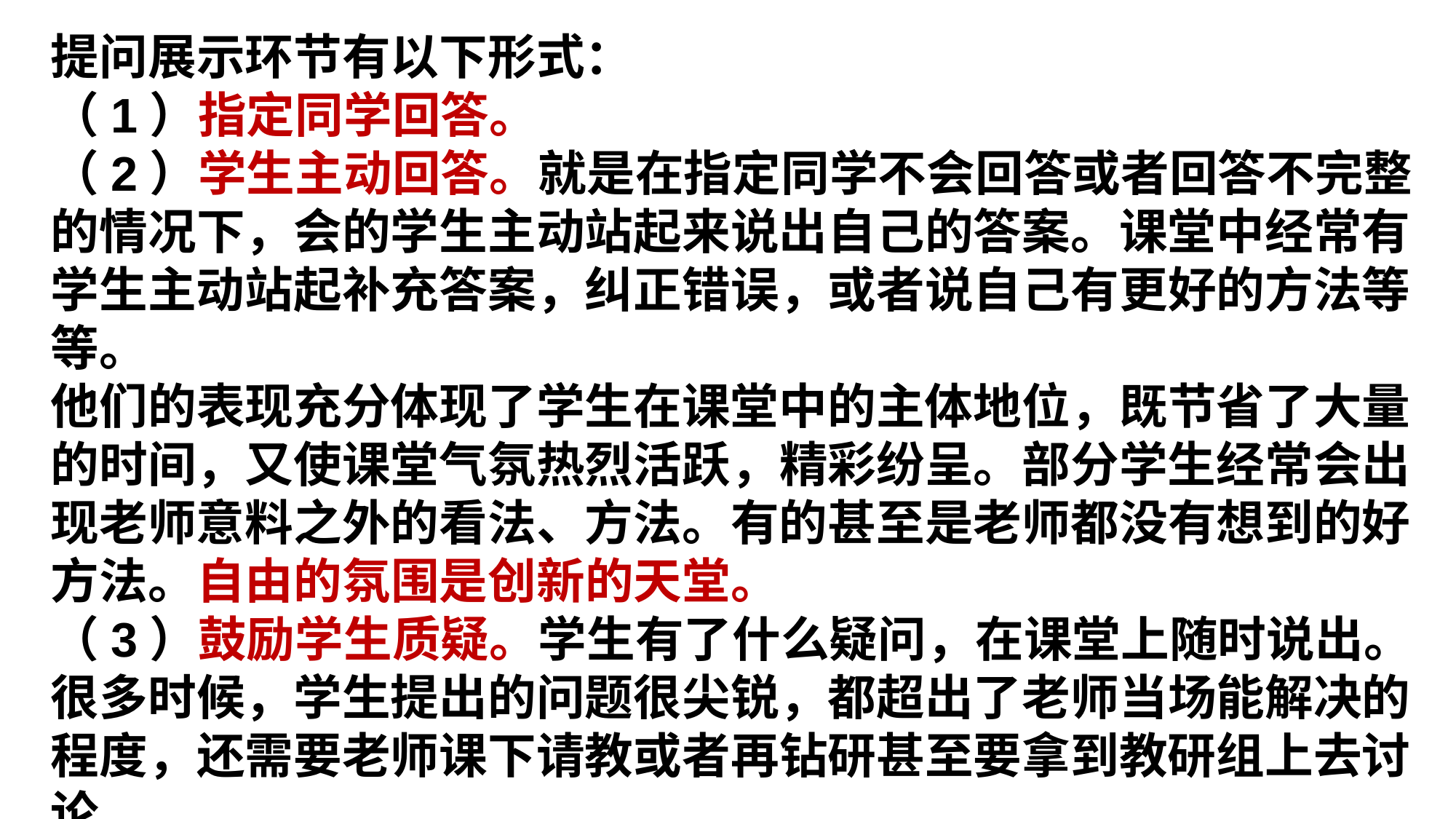

提问展示环节有以下形式：
（1）指定同学回答。
（2）学生主动回答。就是在指定同学不会回答或者回答不完整的情况下，会的学生主动站起来说出自己的答案。课堂中经常有学生主动站起补充答案，纠正错误，或者说自己有更好的方法等等。
他们的表现充分体现了学生在课堂中的主体地位，既节省了大量的时间，又使课堂气氛热烈活跃，精彩纷呈。部分学生经常会出现老师意料之外的看法、方法。有的甚至是老师都没有想到的好方法。自由的氛围是创新的天堂。
（3）鼓励学生质疑。学生有了什么疑问，在课堂上随时说出。很多时候，学生提出的问题很尖锐，都超出了老师当场能解决的程度，还需要老师课下请教或者再钻研甚至要拿到教研组上去讨论。